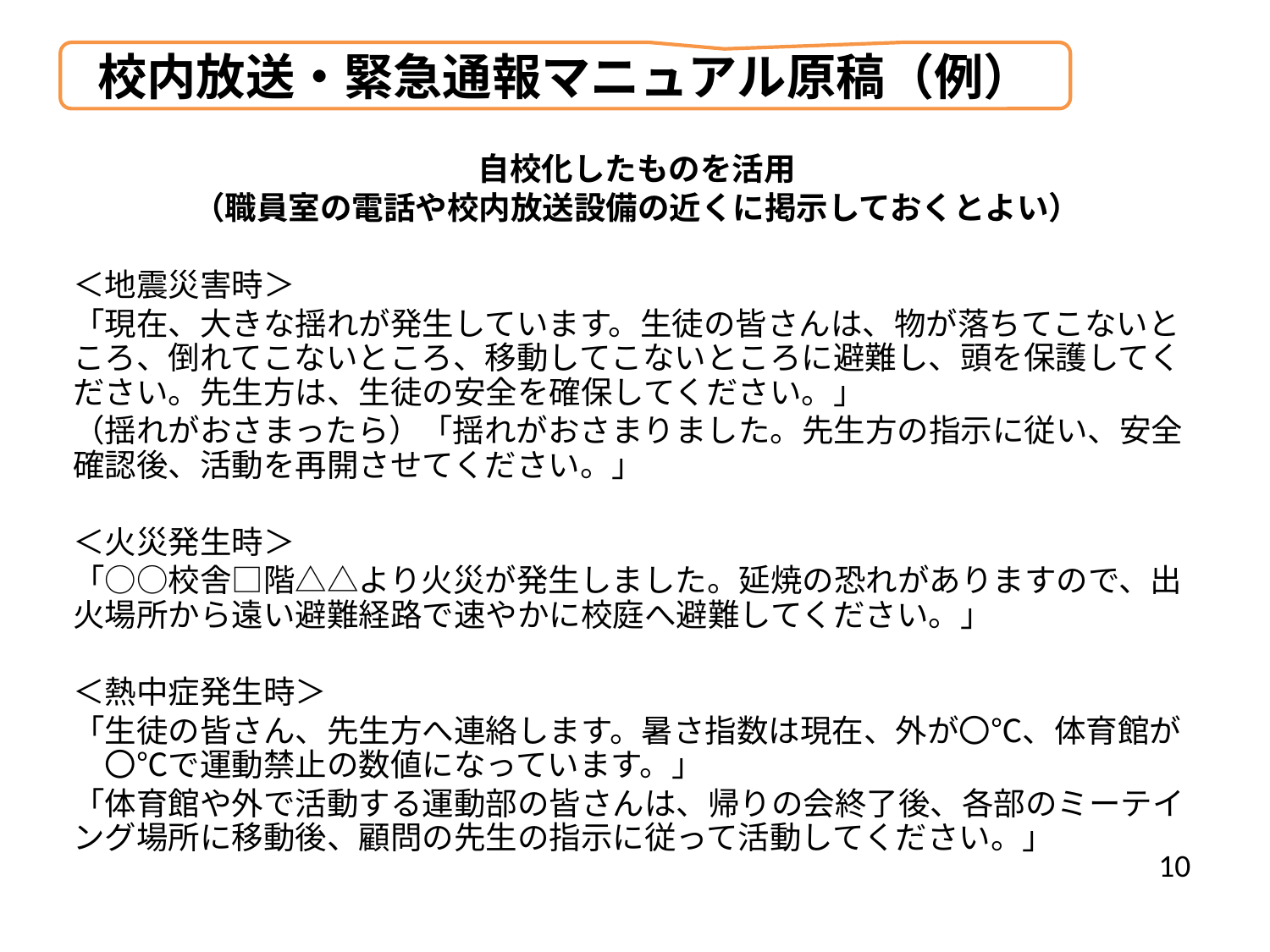

校内放送・緊急通報マニュアル原稿（例）
自校化したものを活用
（職員室の電話や校内放送設備の近くに掲示しておくとよい）

＜地震災害時＞
「現在、大きな揺れが発生しています。生徒の皆さんは、物が落ちてこないところ、倒れてこないところ、移動してこないところに避難し、頭を保護してください。先生方は、生徒の安全を確保してください。」
（揺れがおさまったら）「揺れがおさまりました。先生方の指示に従い、安全確認後、活動を再開させてください。」

＜火災発生時＞
「○○校舎□階△△より火災が発生しました。延焼の恐れがありますので、出火場所から遠い避難経路で速やかに校庭へ避難してください。」

＜熱中症発生時＞
「生徒の皆さん、先生方へ連絡します。暑さ指数は現在、外が〇℃、体育館が　〇℃で運動禁止の数値になっています。」
「体育館や外で活動する運動部の皆さんは、帰りの会終了後、各部のミーテイング場所に移動後、顧問の先生の指示に従って活動してください。」

10